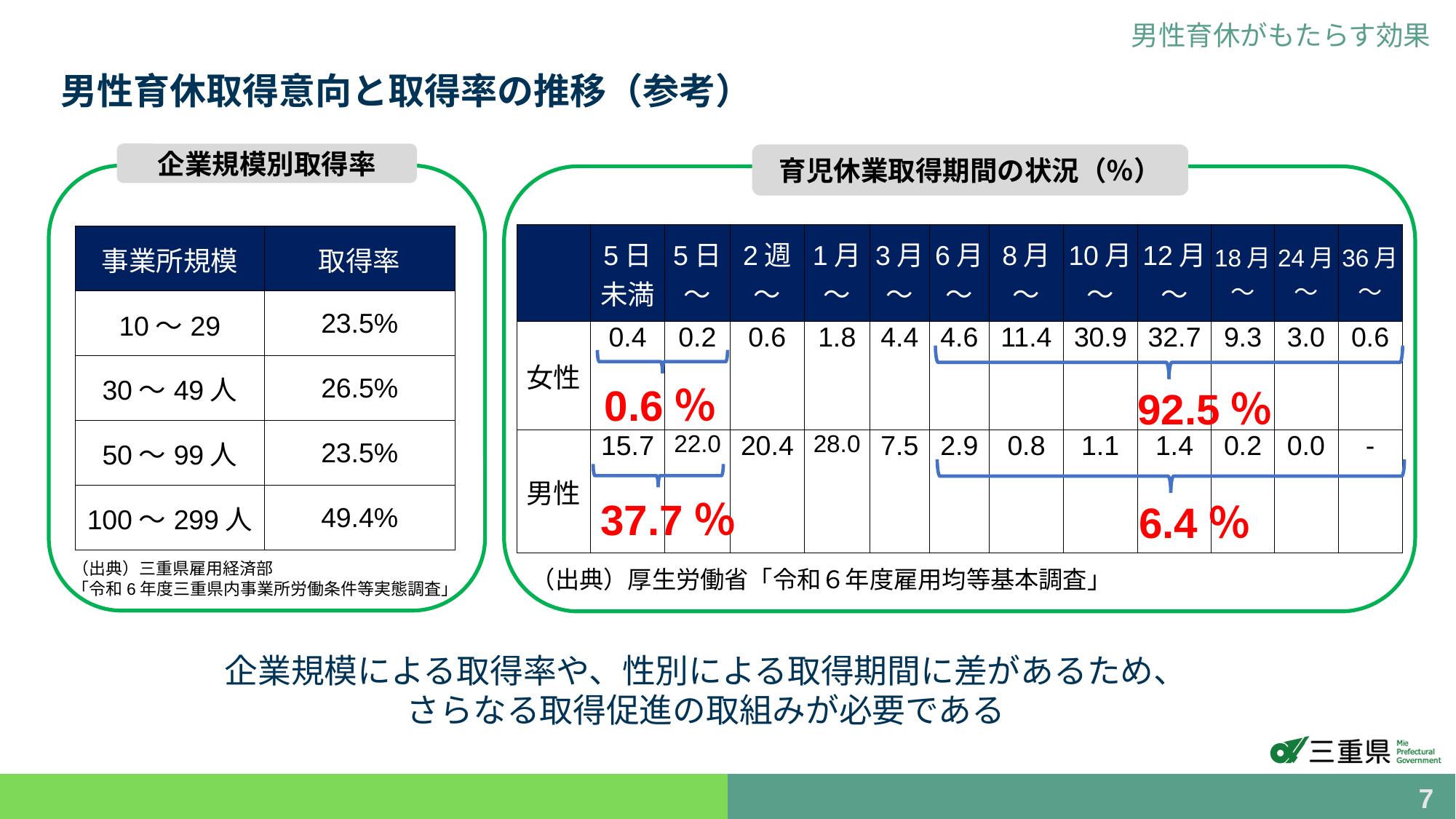

男性育休がもたらす効果
男性育休取得意向と取得率の推移（参考）

企業規模別取得率
育児休業取得期間の状況（％）

|  | 5日 未満 | 5日 ～ | 2週 ～ | 1月 ～ | 3月 ～ | 6月 ～ | 8月 ～ | 10月 ～ | 12月 ～ | 18月 ～ | 24月 ～ | 36月 ～ |
| --- | --- | --- | --- | --- | --- | --- | --- | --- | --- | --- | --- | --- |
| 女性 | 0.4 | 0.2 | 0.6 | 1.8 | 4.4 | 4.6 | 11.4 | 30.9 | 32.7 | 9.3 | 3.0 | 0.6 |
| 男性 | 15.7 | 22.0 | 20.4 | 28.0 | 7.5 | 2.9 | 0.8 | 1.1 | 1.4 | 0.2 | 0.0 | - |
| 事業所規模 | 取得率 |
| --- | --- |
| 10～29 | 23.5% |
| 30～49人 | 26.5% |
| 50～99人 | 23.5% |
| 100～299人 | 49.4% |

0.6％
92.5％

37.7％
6.4％
（出典）三重県雇用経済部
「令和6年度三重県内事業所労働条件等実態調査」
（出典）厚生労働省「令和６年度雇用均等基本調査」
企業規模による取得率や、性別による取得期間に差があるため、
さらなる取得促進の取組みが必要である